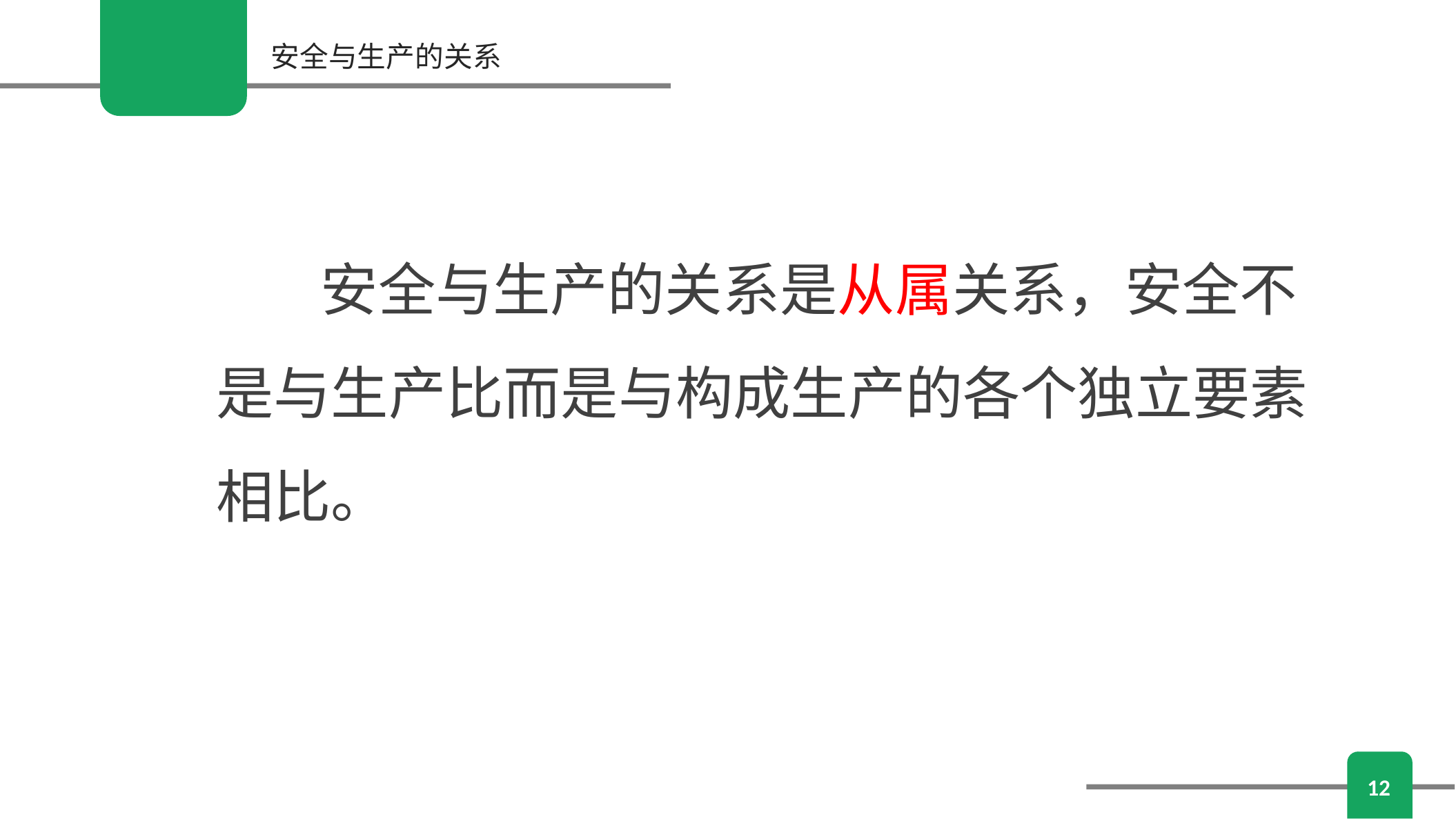

安全与生产的关系
       安全与生产的关系是从属关系，安全不是与生产比而是与构成生产的各个独立要素相比。
12